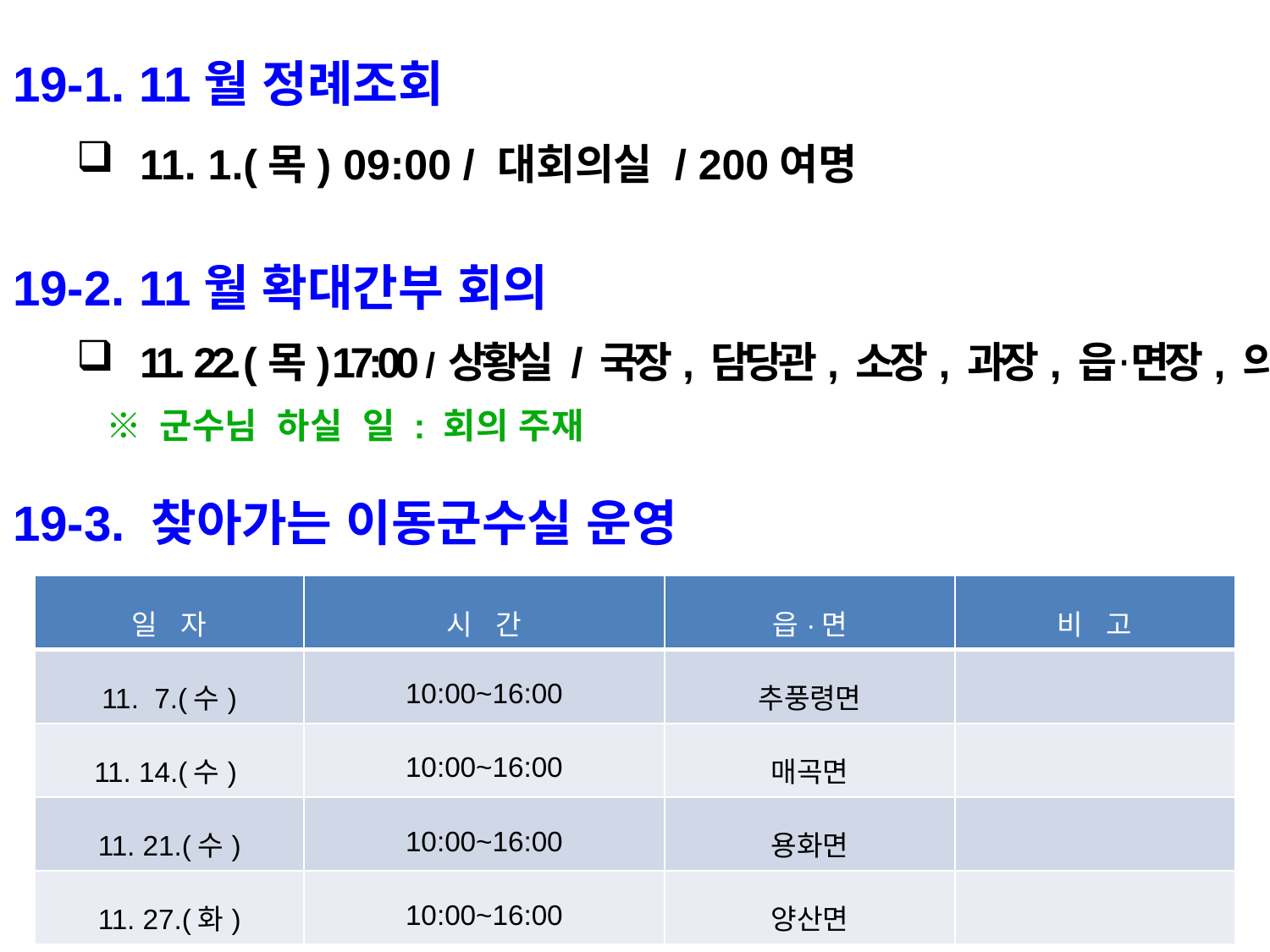

19-1. 11월 정례조회
11. 1.(목) 09:00 / 대회의실 / 200여명

19-2. 11월 확대간부 회의
11.  22. (목) 17:00 / 상황실 / 국장, 담당관, 소장, 과장, 읍⋅면장, 의회사무과장
   ※ 군수님  하실  일 : 회의 주재
19-3. 찾아가는 이동군수실 운영

| 일 자 | 시 간 | 읍·면 | 비 고 |
| --- | --- | --- | --- |
| 11. 7.(수) | 10:00~16:00 | 추풍령면 |  |
| 11. 14.(수) | 10:00~16:00 | 매곡면 |  |
| 11. 21.(수) | 10:00~16:00 | 용화면 |  |
| 11. 27.(화) | 10:00~16:00 | 양산면 |  |